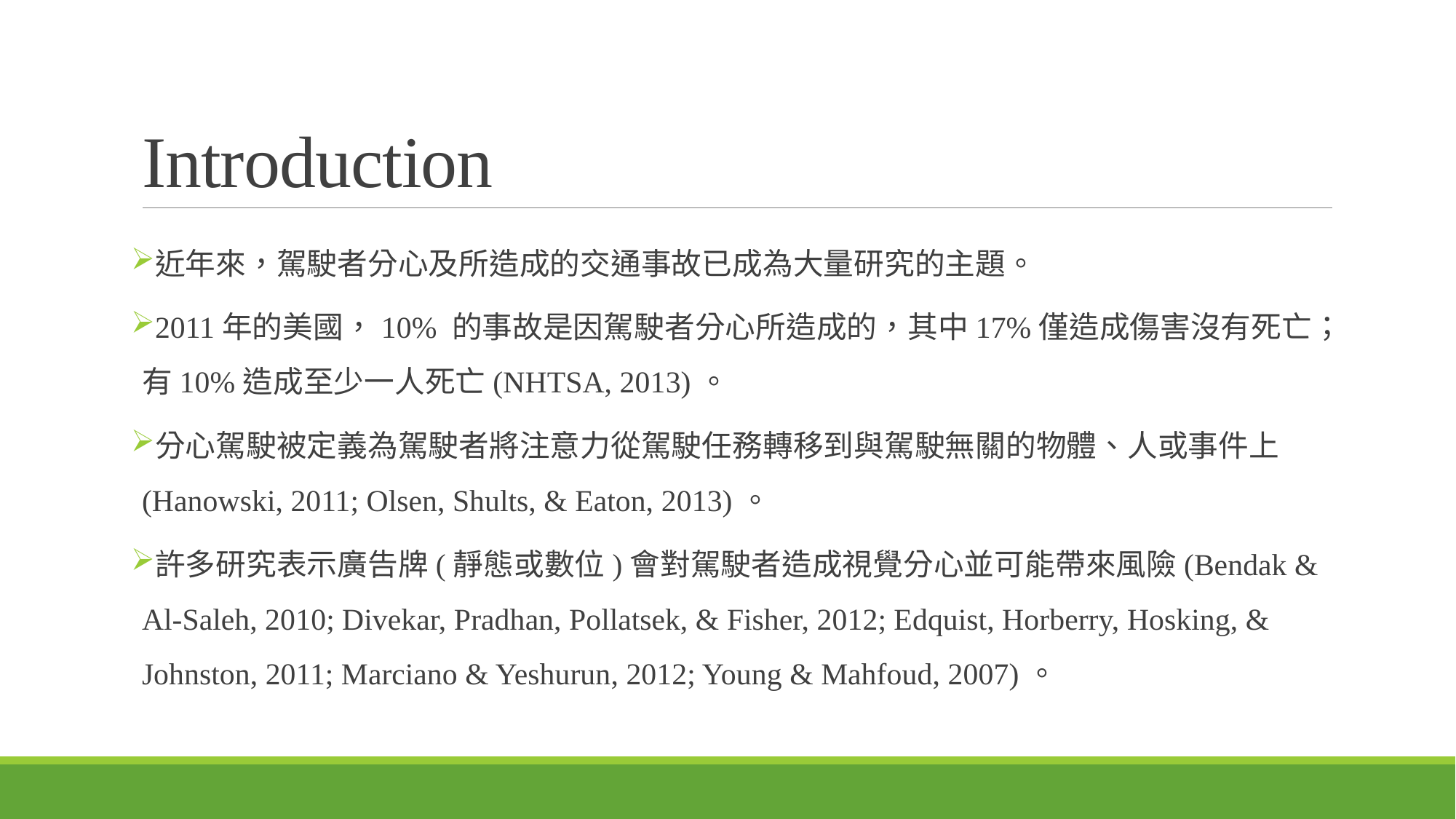

# Introduction
近年來，駕駛者分心及所造成的交通事故已成為大量研究的主題。
2011年的美國，10% 的事故是因駕駛者分心所造成的，其中17%僅造成傷害沒有死亡；有10%造成至少一人死亡(NHTSA, 2013)。
分心駕駛被定義為駕駛者將注意力從駕駛任務轉移到與駕駛無關的物體、人或事件上(Hanowski, 2011; Olsen, Shults, & Eaton, 2013)。
許多研究表示廣告牌(靜態或數位)會對駕駛者造成視覺分心並可能帶來風險(Bendak & Al-Saleh, 2010; Divekar, Pradhan, Pollatsek, & Fisher, 2012; Edquist, Horberry, Hosking, & Johnston, 2011; Marciano & Yeshurun, 2012; Young & Mahfoud, 2007)。